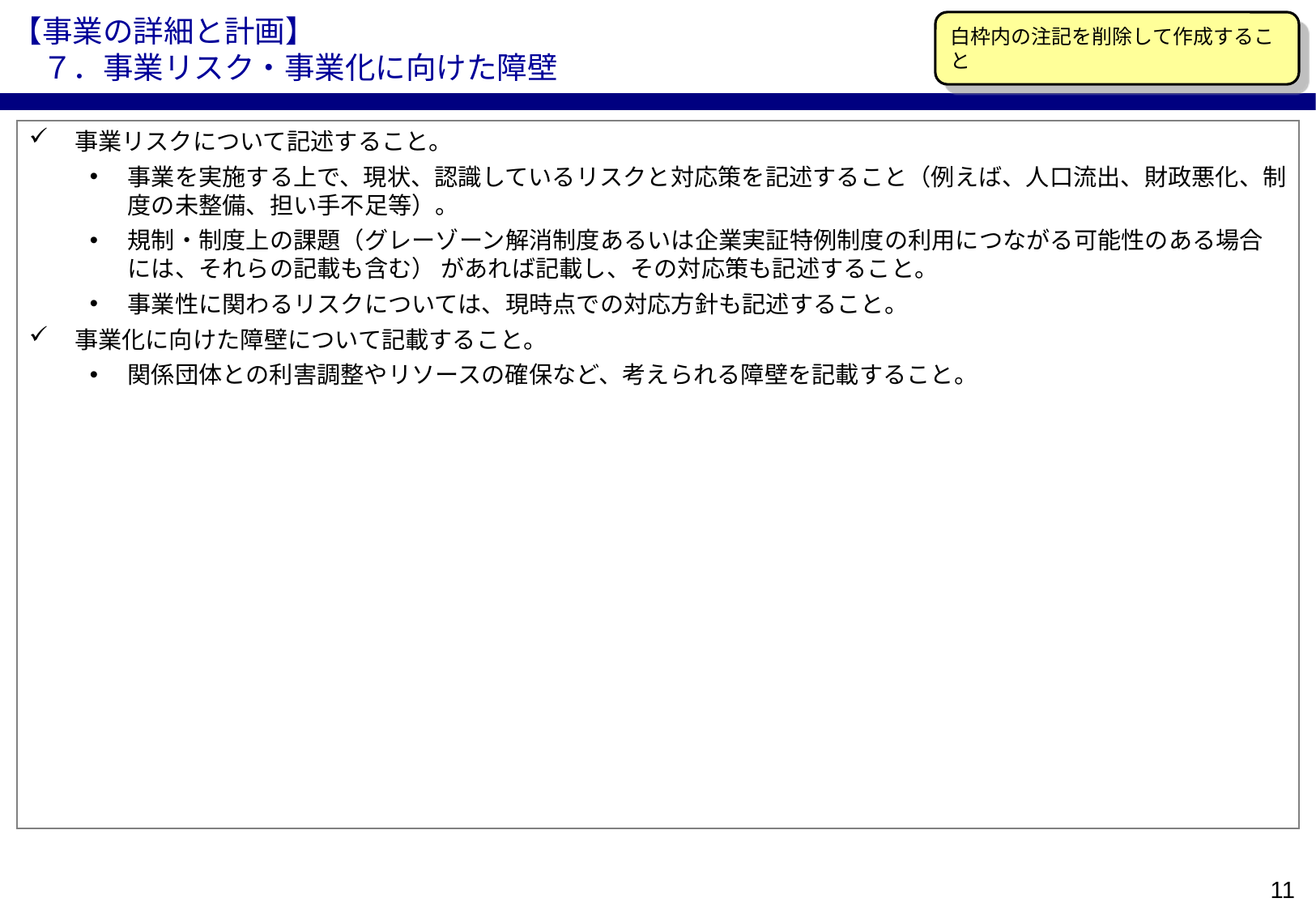

【事業の詳細と計画】
　７．事業リスク・事業化に向けた障壁
白枠内の注記を削除して作成すること
事業リスクについて記述すること。
事業を実施する上で、現状、認識しているリスクと対応策を記述すること（例えば、人口流出、財政悪化、制度の未整備、担い手不足等）。
規制・制度上の課題（グレーゾーン解消制度あるいは企業実証特例制度の利用につながる可能性のある場合には、それらの記載も含む） があれば記載し、その対応策も記述すること。
事業性に関わるリスクについては、現時点での対応方針も記述すること。
事業化に向けた障壁について記載すること。
関係団体との利害調整やリソースの確保など、考えられる障壁を記載すること。